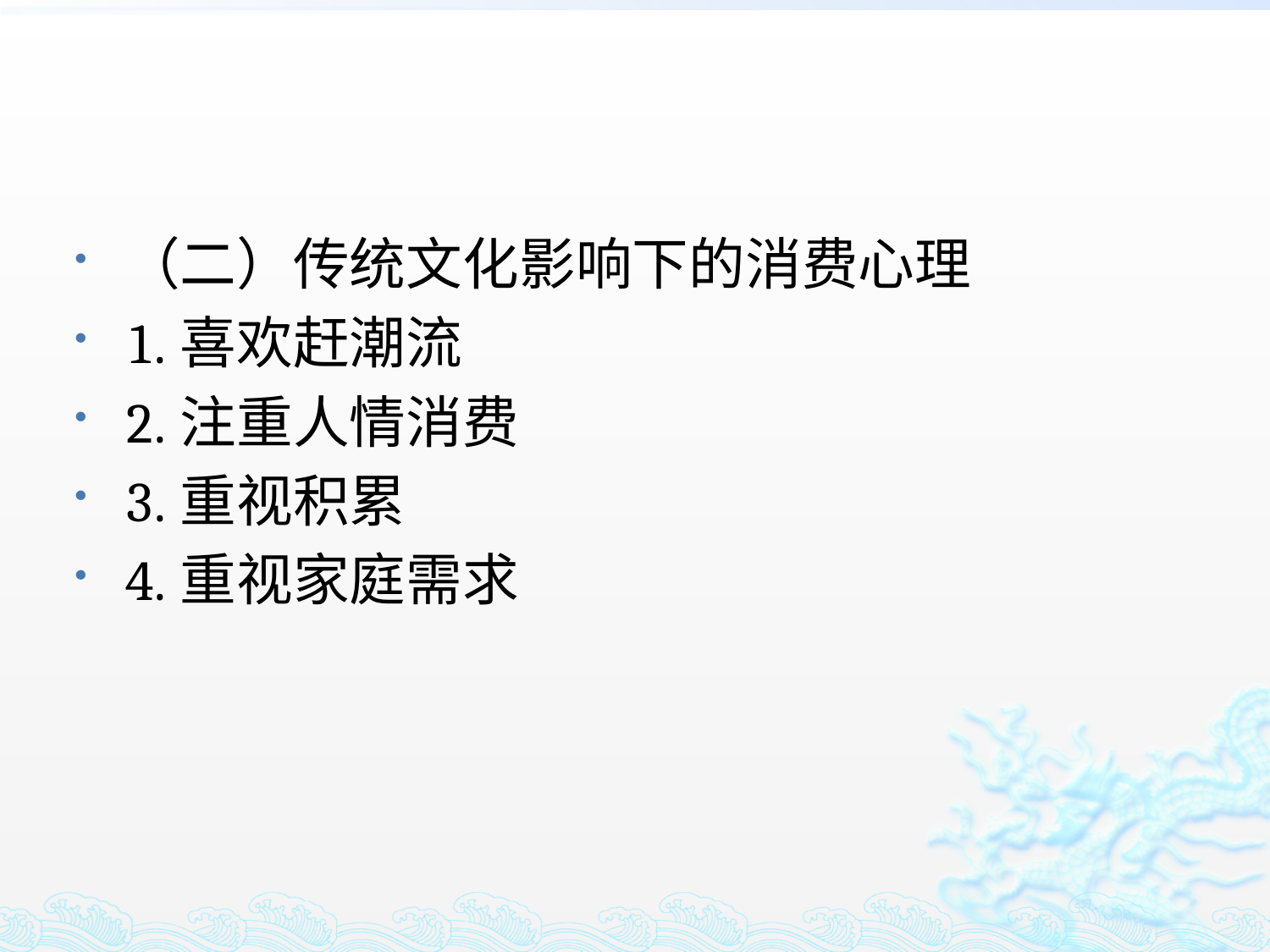

#
（二）传统文化影响下的消费心理
1.喜欢赶潮流
2.注重人情消费
3.重视积累
4.重视家庭需求